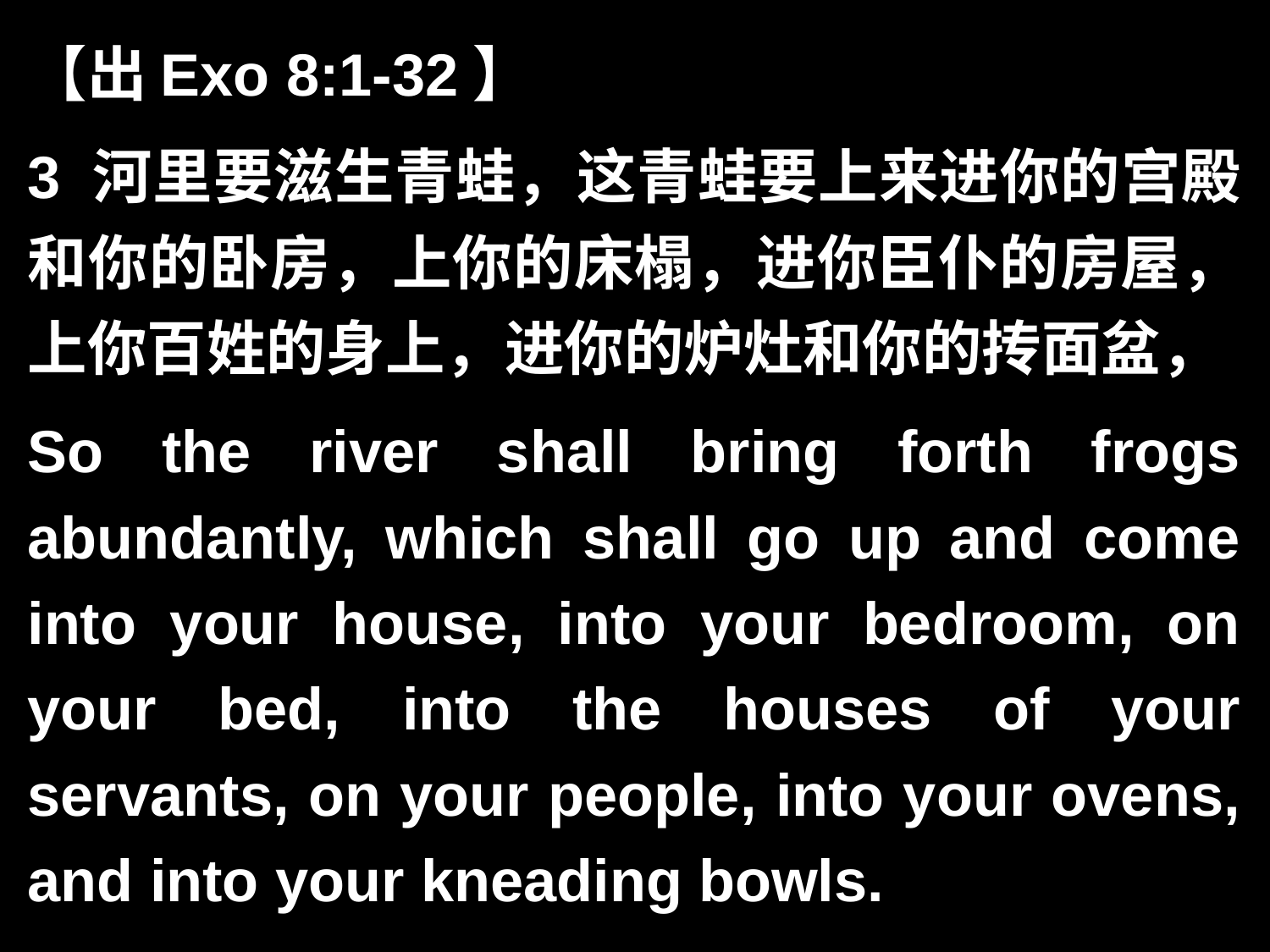

【出Exo 8:1-32】
3 河里要滋生青蛙，这青蛙要上来进你的宫殿和你的卧房，上你的床榻，进你臣仆的房屋，上你百姓的身上，进你的炉灶和你的抟面盆，
So the river shall bring forth frogs abundantly, which shall go up and come into your house, into your bedroom, on your bed, into the houses of your servants, on your people, into your ovens, and into your kneading bowls.